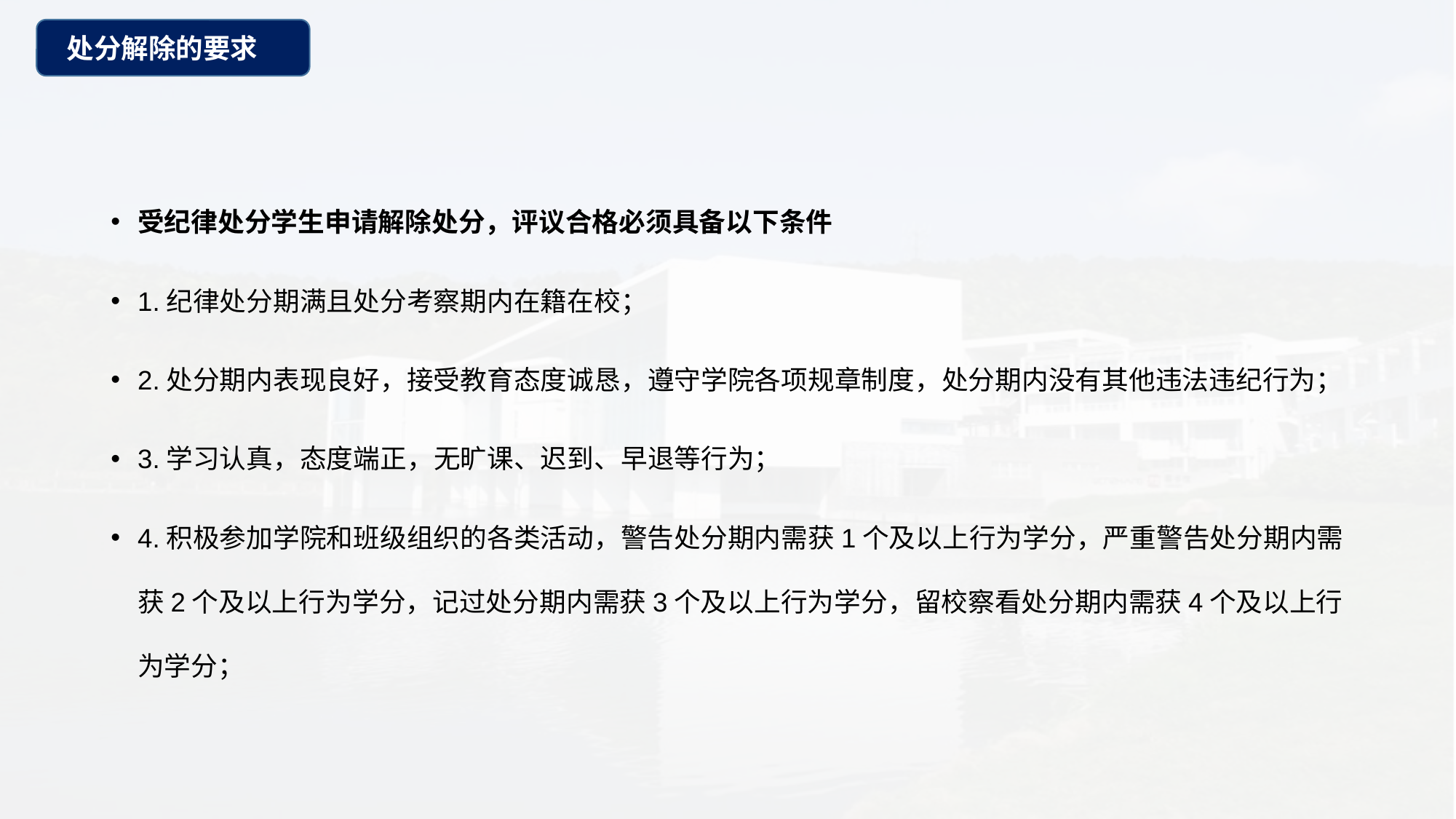

处分解除的要求
受纪律处分学生申请解除处分，评议合格必须具备以下条件
1.纪律处分期满且处分考察期内在籍在校；
2.处分期内表现良好，接受教育态度诚恳，遵守学院各项规章制度，处分期内没有其他违法违纪行为；
3.学习认真，态度端正，无旷课、迟到、早退等行为；
4.积极参加学院和班级组织的各类活动，警告处分期内需获1个及以上行为学分，严重警告处分期内需获2个及以上行为学分，记过处分期内需获3个及以上行为学分，留校察看处分期内需获4个及以上行为学分；